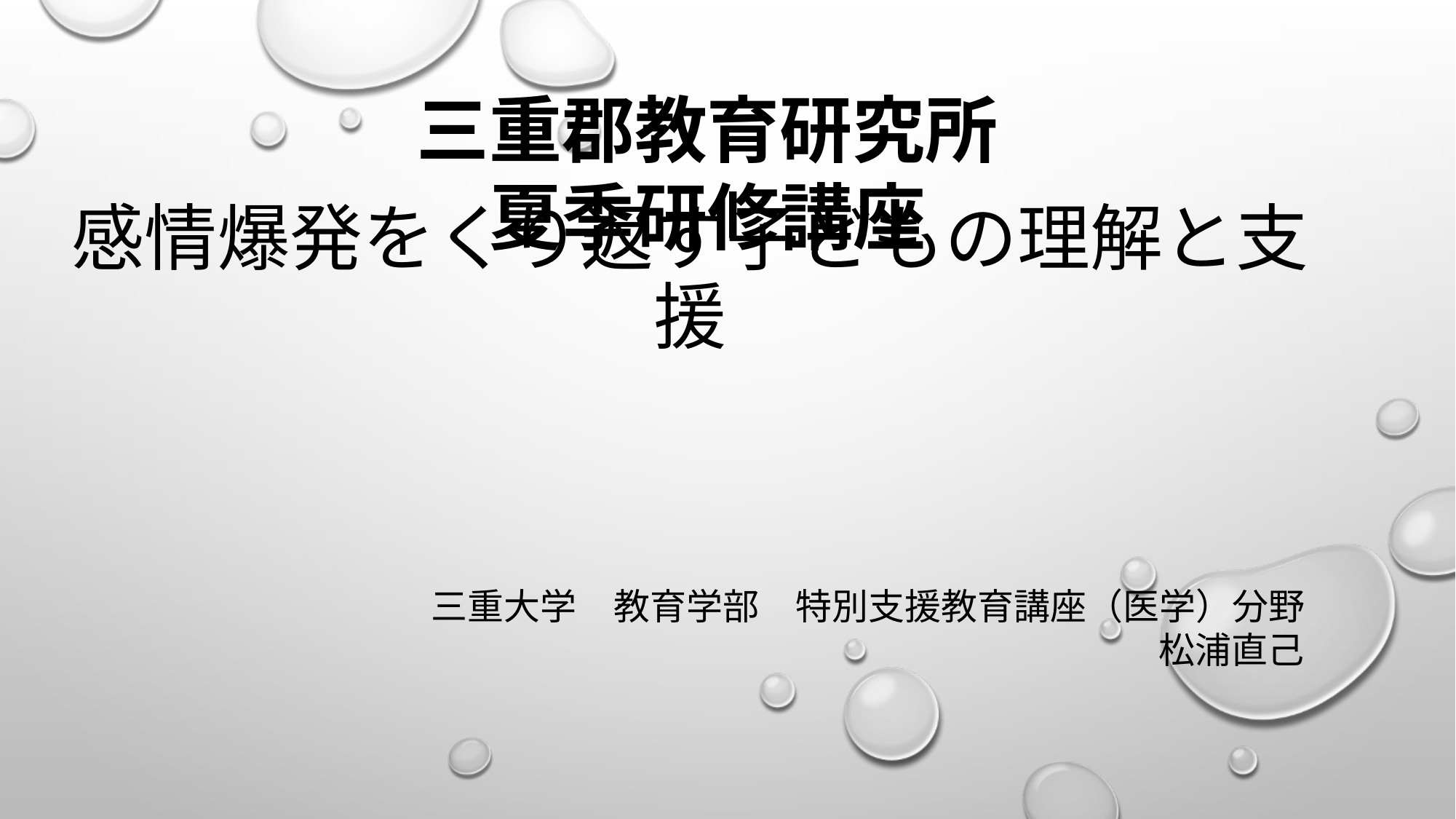

三重郡教育研究所
夏季研修講座
# 感情爆発をくり返す子どもの理解と支援
三重大学　教育学部　特別支援教育講座（医学）分野
松浦直己